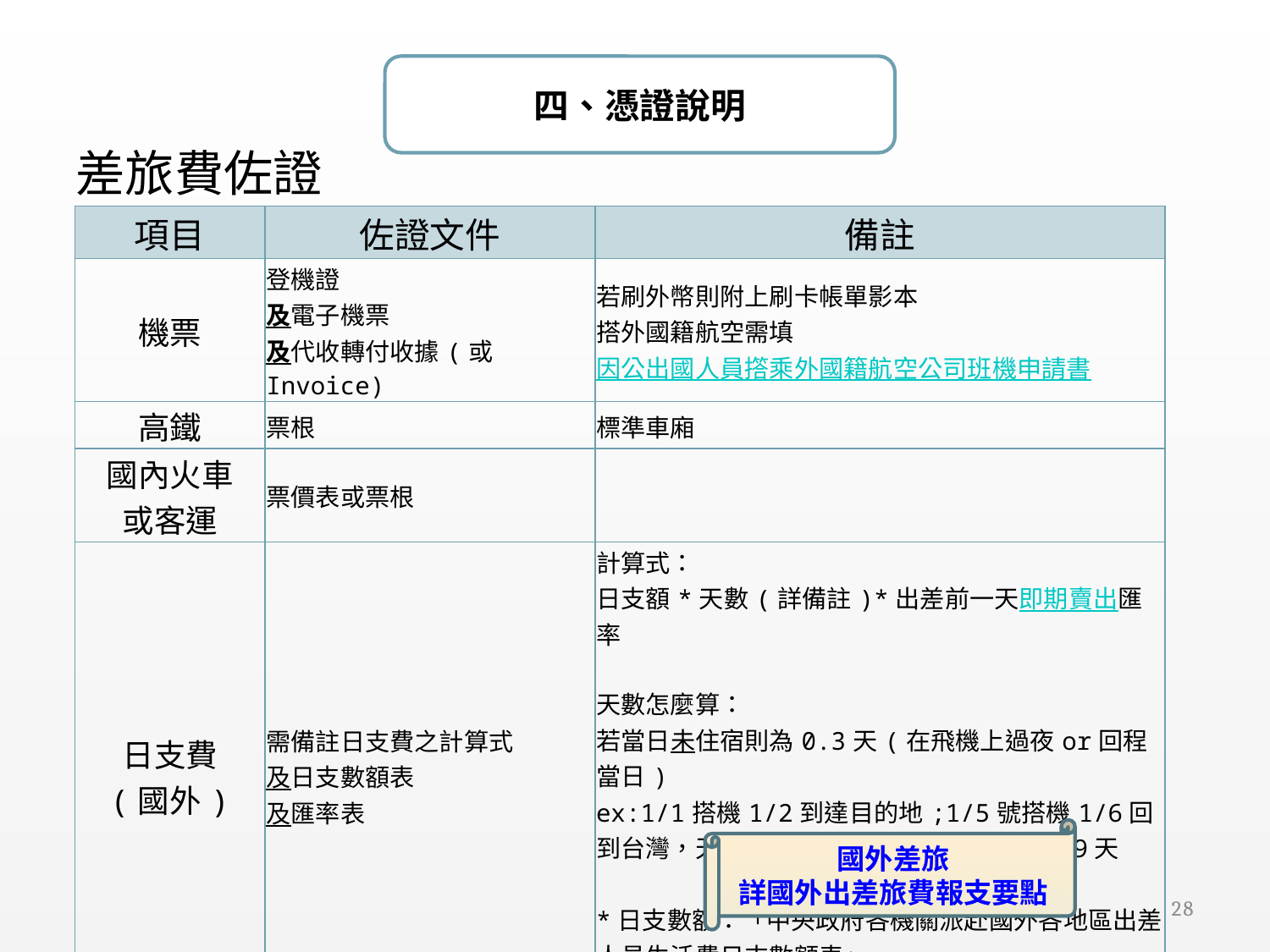

四、憑證說明
差旅費佐證
| 項目 | 佐證文件 | 備註 |
| --- | --- | --- |
| 機票 | 登機證 及電子機票 及代收轉付收據(或Invoice) | 若刷外幣則附上刷卡帳單影本 搭外國籍航空需填因公出國人員撘乘外國籍航空公司班機申請書 |
| 高鐵 | 票根 | 標準車廂 |
| 國內火車 或客運 | 票價表或票根 |  |
| 日支費 (國外) | 需備註日支費之計算式 及日支數額表 及匯率表 | 計算式： 日支額\*天數(詳備註)\*出差前一天即期賣出匯率 天數怎麼算： 若當日未住宿則為0.3天(在飛機上過夜or回程當日) ex:1/1搭機1/2到達目的地;1/5號搭機1/6回到台灣，天數為0.3+1+1+1+0.3+0.3=3.9天 \*日支數額：「中央政府各機關派赴國外各地區出差人員生活費日支數額表」 \*匯率上臺銀網站查詢 |
| 報名費 | Invoice | 若刷外幣則附上刷卡帳單影本 |
國外差旅
詳國外出差旅費報支要點
28